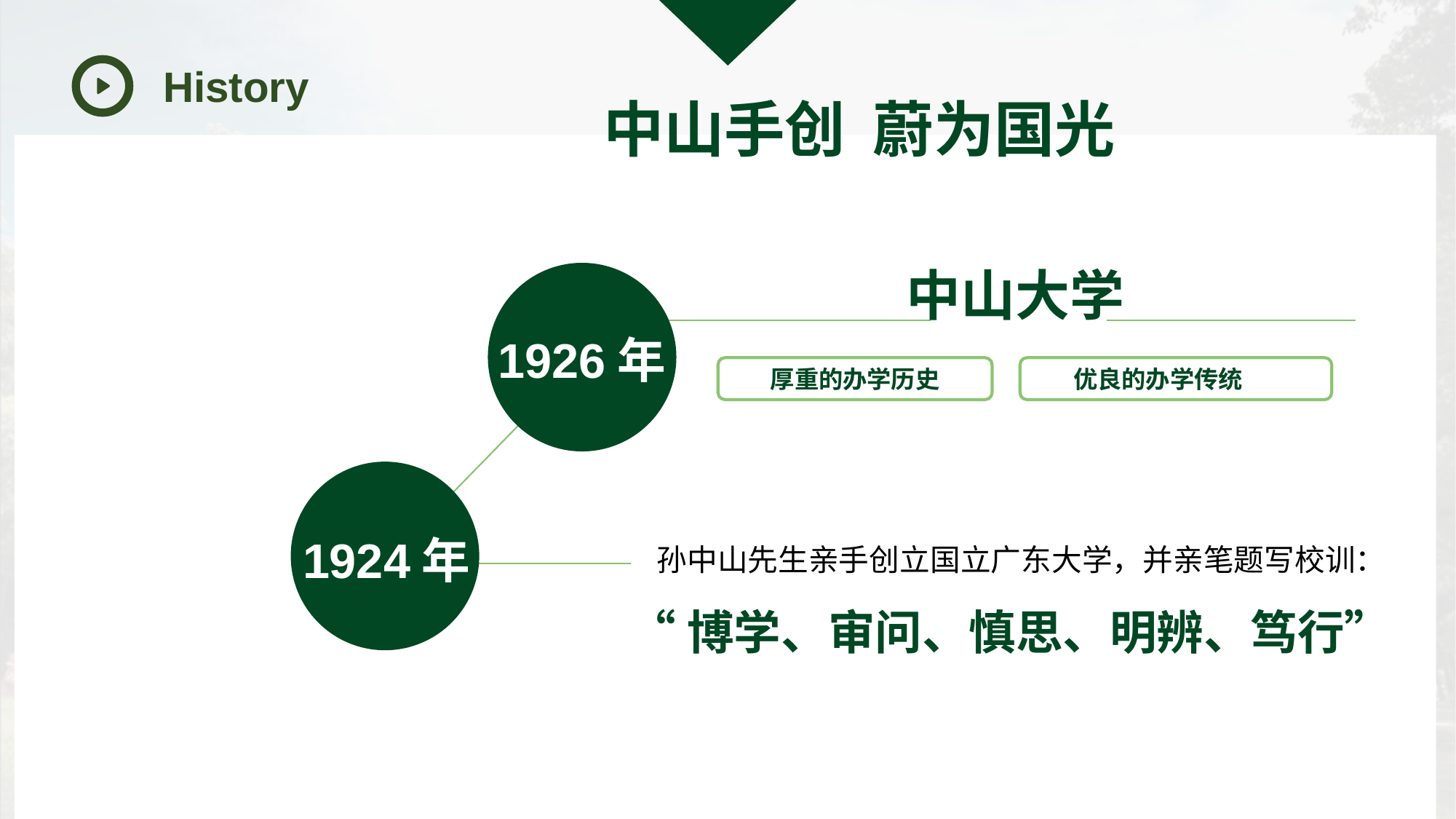

History

中山手创  蔚为国光

中山大学

1926年

     厚重的办学历史

     优良的办学传统

1924年
孙中山先生亲手创立国立广东大学，并亲笔题写校训：
“博学、审问、慎思、明辨、笃行”